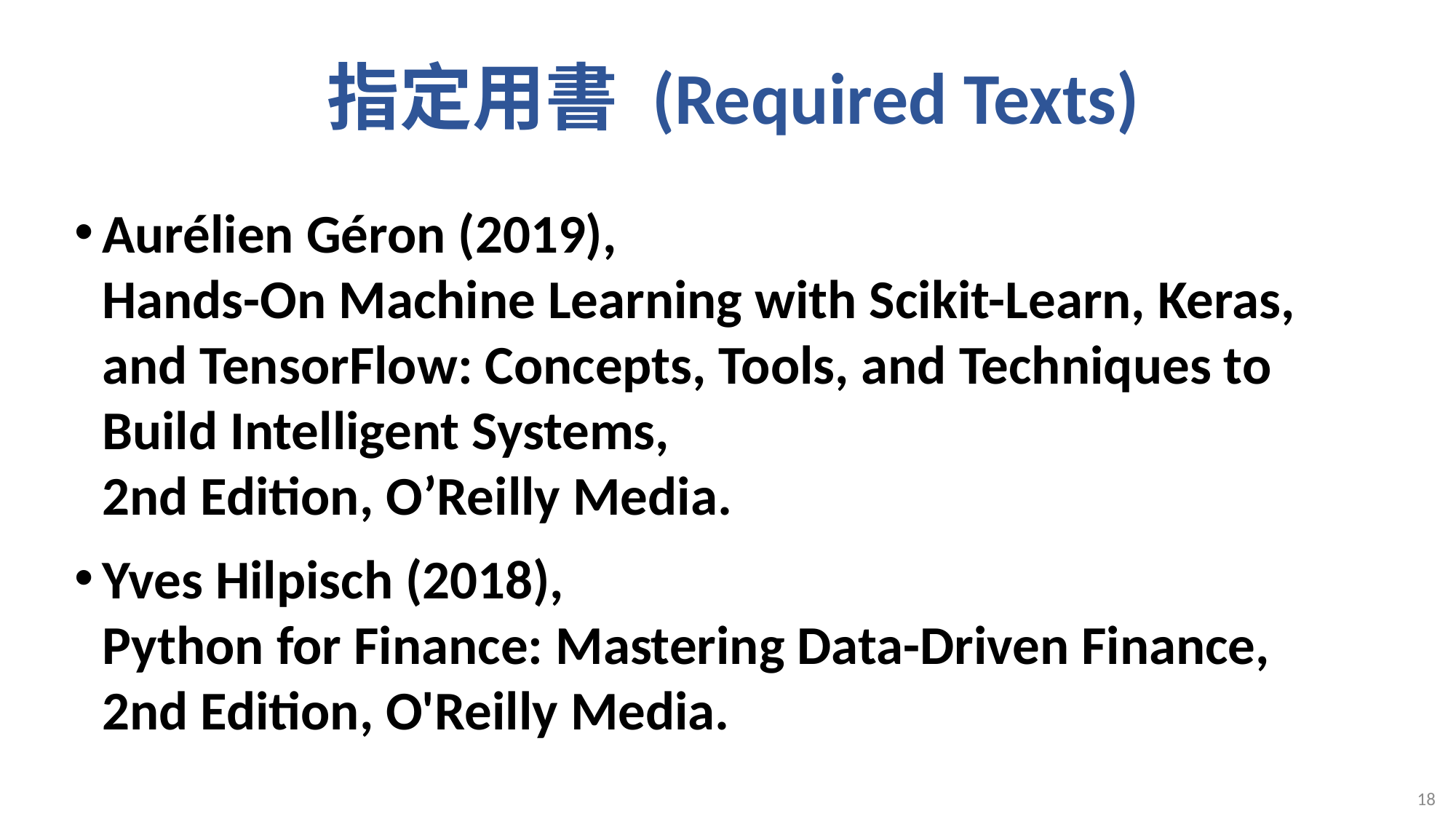

# 指定用書 (Required Texts)
Aurélien Géron (2019),
Hands-On Machine Learning with Scikit-Learn, Keras, and TensorFlow: Concepts, Tools, and Techniques to Build Intelligent Systems,
2nd Edition, O’Reilly Media.
Yves Hilpisch (2018),
Python for Finance: Mastering Data-Driven Finance,
2nd Edition, O'Reilly Media.
18